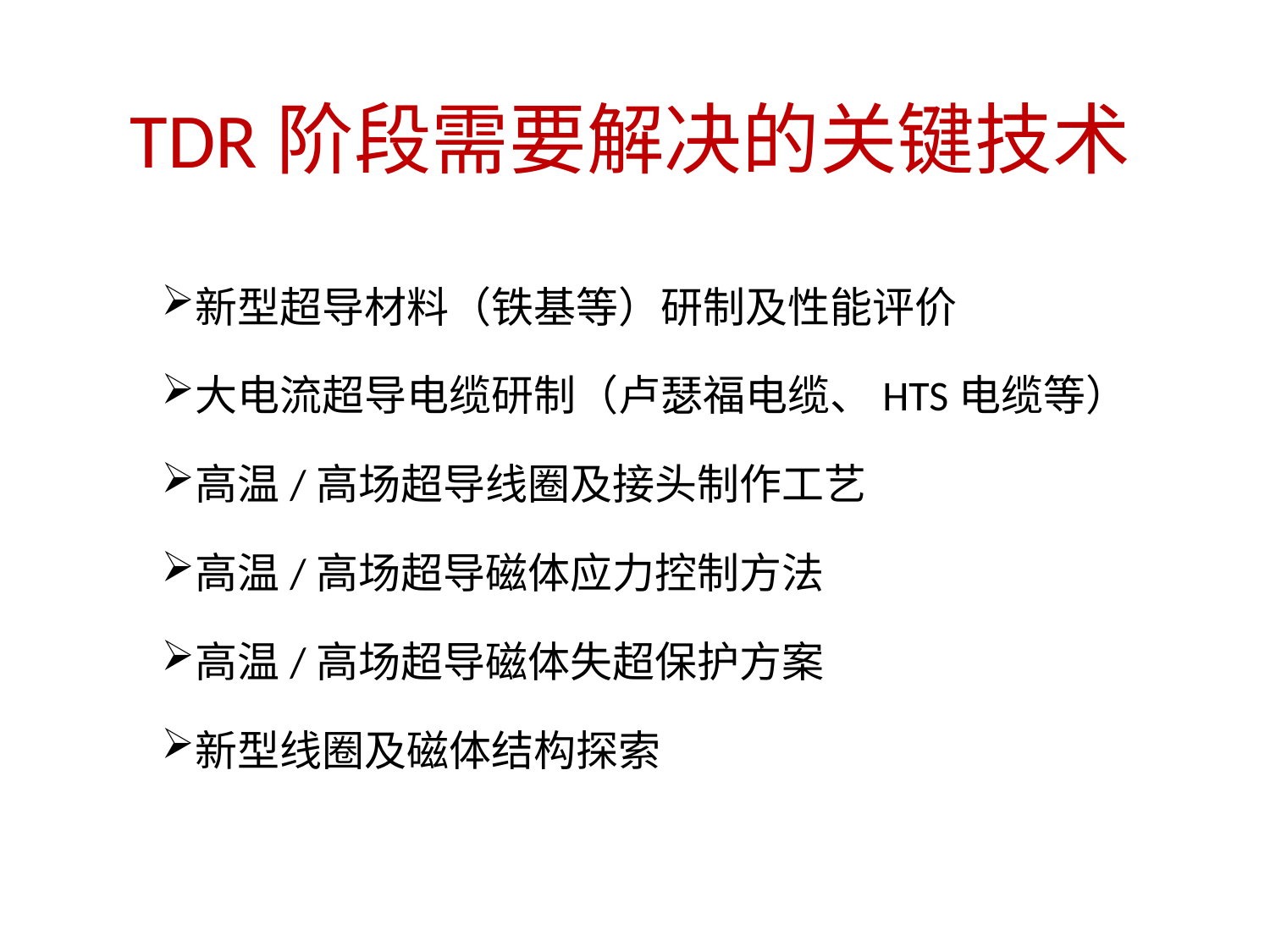

# TDR阶段需要解决的关键技术
新型超导材料（铁基等）研制及性能评价
大电流超导电缆研制（卢瑟福电缆、HTS电缆等）
高温/高场超导线圈及接头制作工艺
高温/高场超导磁体应力控制方法
高温/高场超导磁体失超保护方案
新型线圈及磁体结构探索